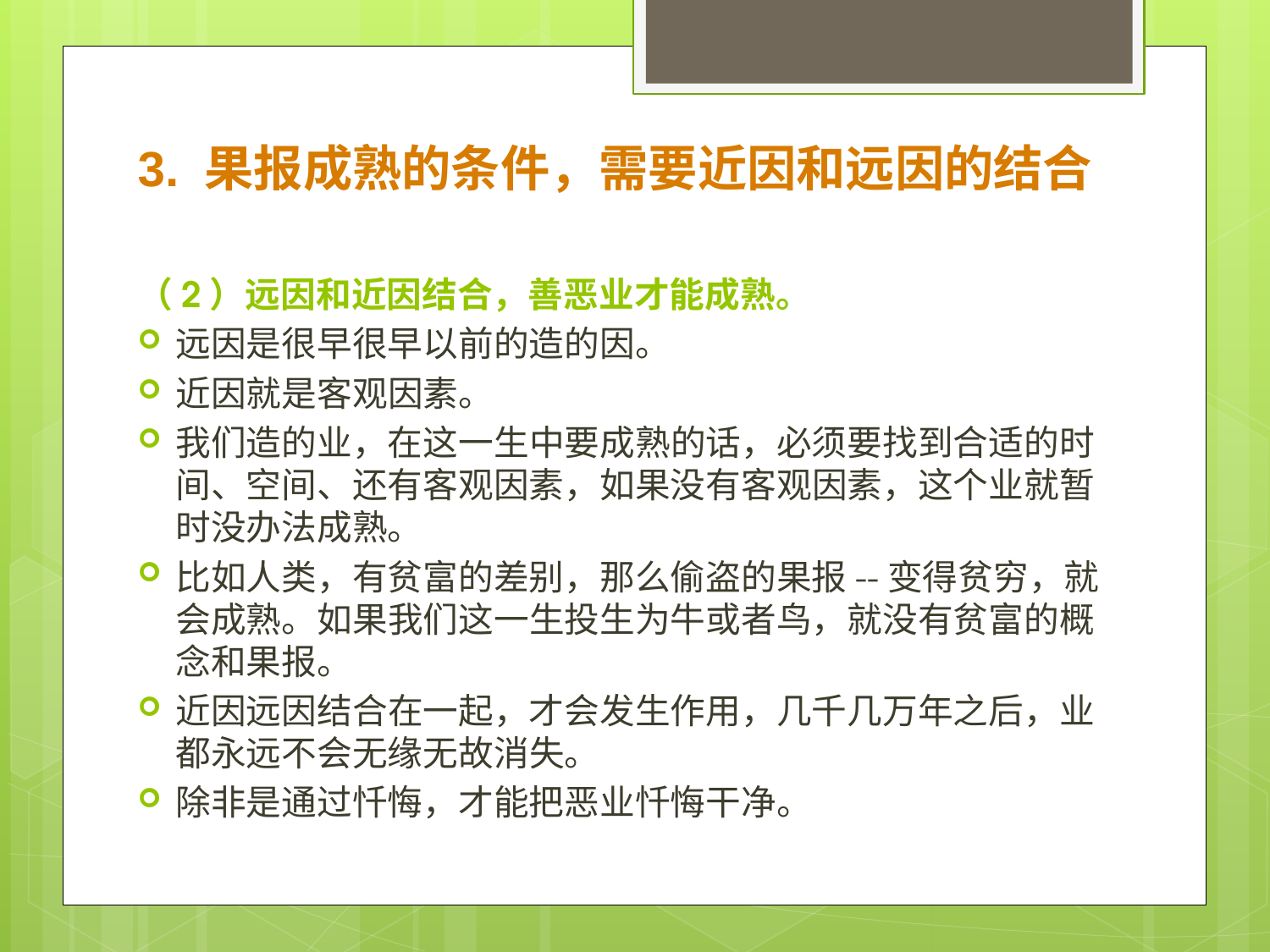

3. 果报成熟的条件，需要近因和远因的结合

（2）远因和近因结合，善恶业才能成熟。
远因是很早很早以前的造的因。
近因就是客观因素。
我们造的业，在这一生中要成熟的话，必须要找到合适的时间、空间、还有客观因素，如果没有客观因素，这个业就暂时没办法成熟。
比如人类，有贫富的差别，那么偷盗的果报--变得贫穷，就会成熟。如果我们这一生投生为牛或者鸟，就没有贫富的概念和果报。
近因远因结合在一起，才会发生作用，几千几万年之后，业都永远不会无缘无故消失。
除非是通过忏悔，才能把恶业忏悔干净。

#